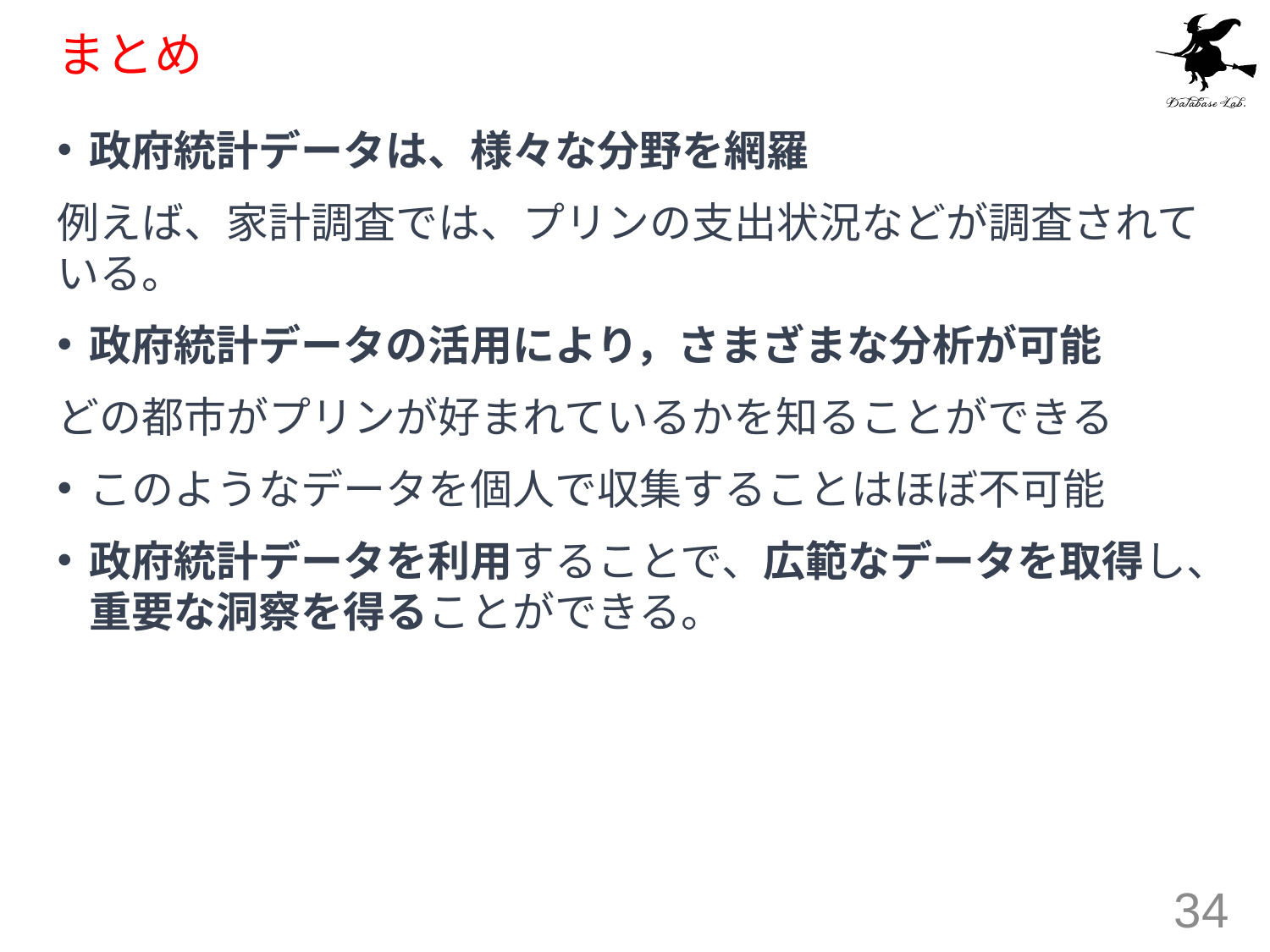

# まとめ
政府統計データは、様々な分野を網羅
例えば、家計調査では、プリンの支出状況などが調査されている。
政府統計データの活用により，さまざまな分析が可能
どの都市がプリンが好まれているかを知ることができる
このようなデータを個人で収集することはほぼ不可能
政府統計データを利用することで、広範なデータを取得し、重要な洞察を得ることができる。
34